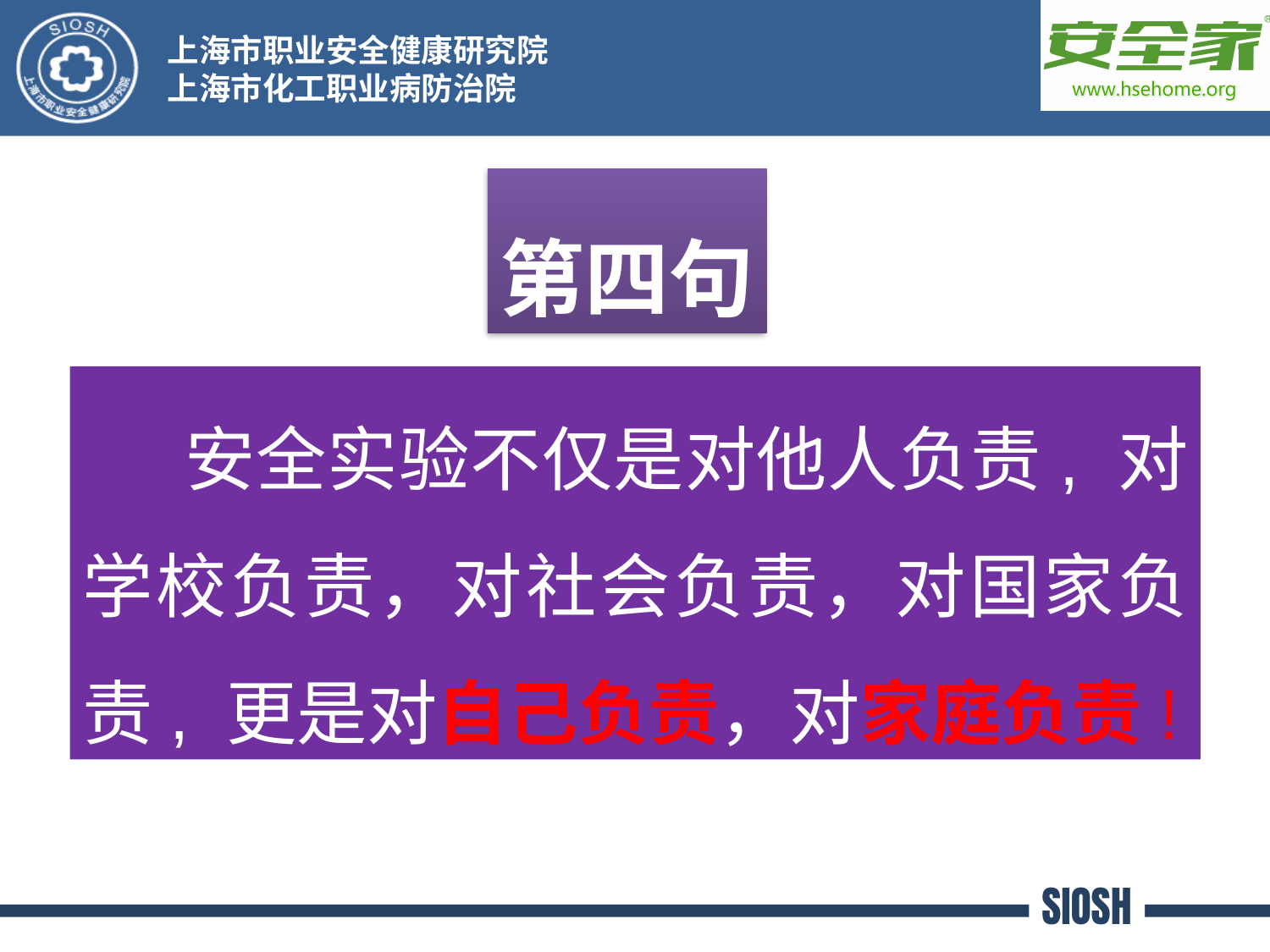

第四句
     安全实验不仅是对他人负责, 对学校负责，对社会负责，对国家负责, 更是对自己负责，对家庭负责!